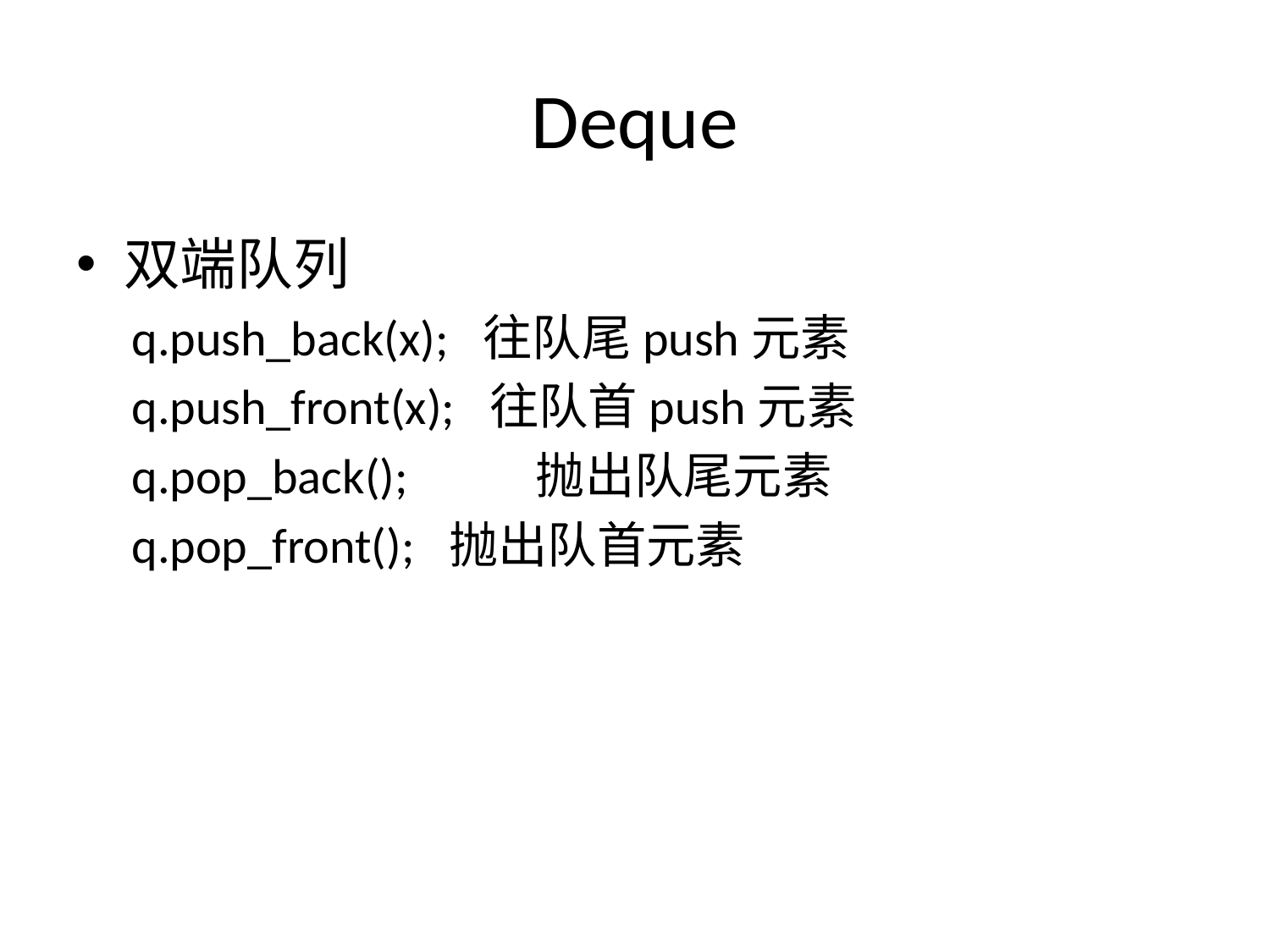

# Deque
双端队列
q.push_back(x);  往队尾push元素
q.push_front(x);  往队首push元素
q.pop_back();	 抛出队尾元素
q.pop_front();  抛出队首元素